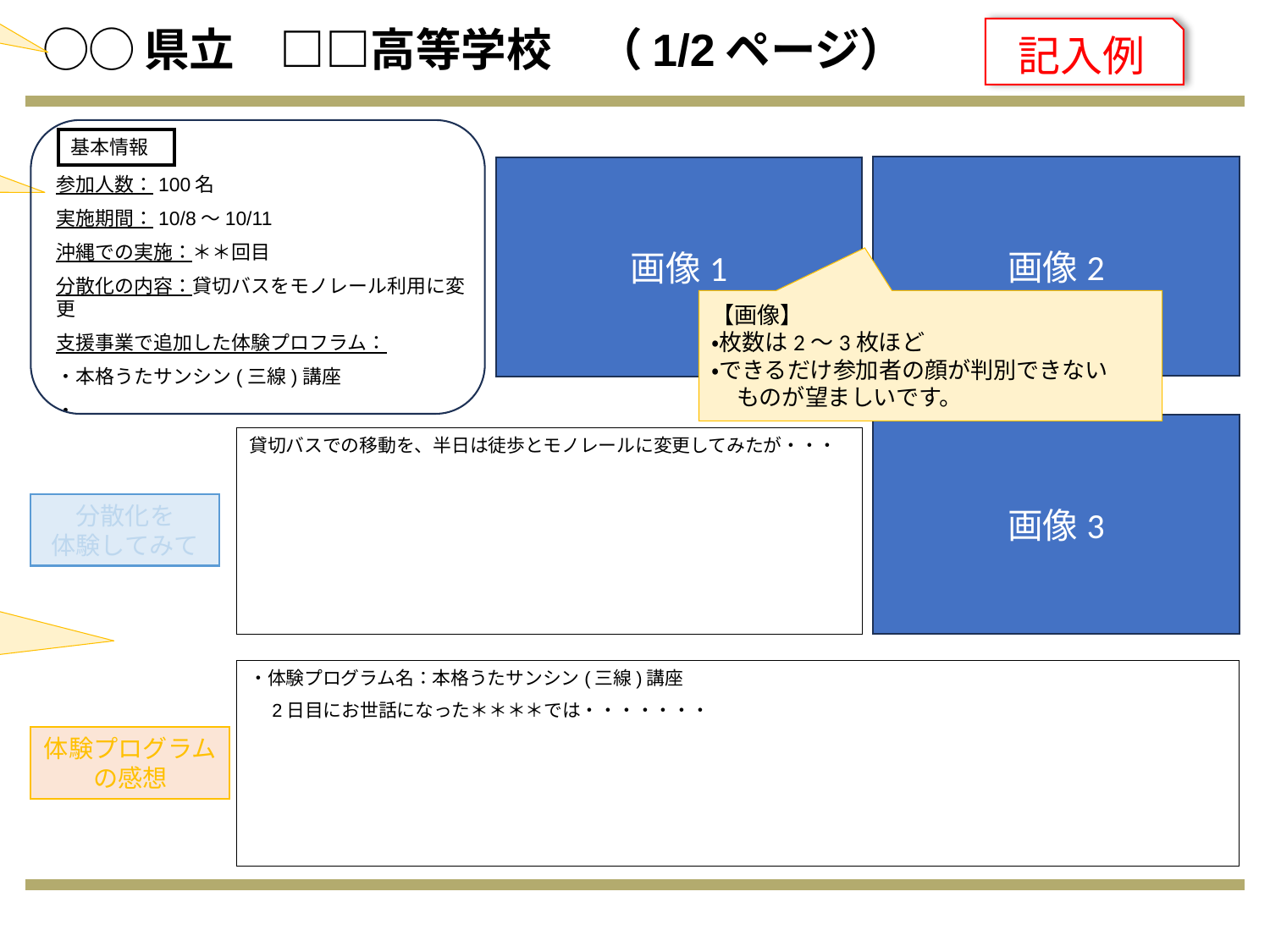

【学校名】
フォント：BIZ　UDPゴシック28pt
# ◯◯県立　□□高等学校　（1/2ページ）
記入例

基本情報
参加人数：100名
実施期間：10/8～10/11
沖縄での実施：＊＊回目
分散化の内容：貸切バスをモノレール利用に変更
支援事業で追加した体験プロフラム：
・本格うたサンシン(三線)講座
・
【基本情報】
フォント：BIZ　UDPゴシック11pt
画像2
画像1
【画像】
・枚数は2～3枚ほど
・できるだけ参加者の顔が判別できない
ものが望ましいです。
画像3
貸切バスでの移動を、半日は徒歩とモノレールに変更してみたが・・・
分散化を
体験してみて
【支援事業を経ての感想】
・分散化と体験プロフラムの内容に分けて記入
・先生目線、生徒さん目線での感想をお願いします。
フォント： BIZ　UDPゴシック10pt
・体験プログラム名：本格うたサンシン(三線)講座
　2日目にお世話になった＊＊＊＊では・・・・・・・
体験プログラムの感想